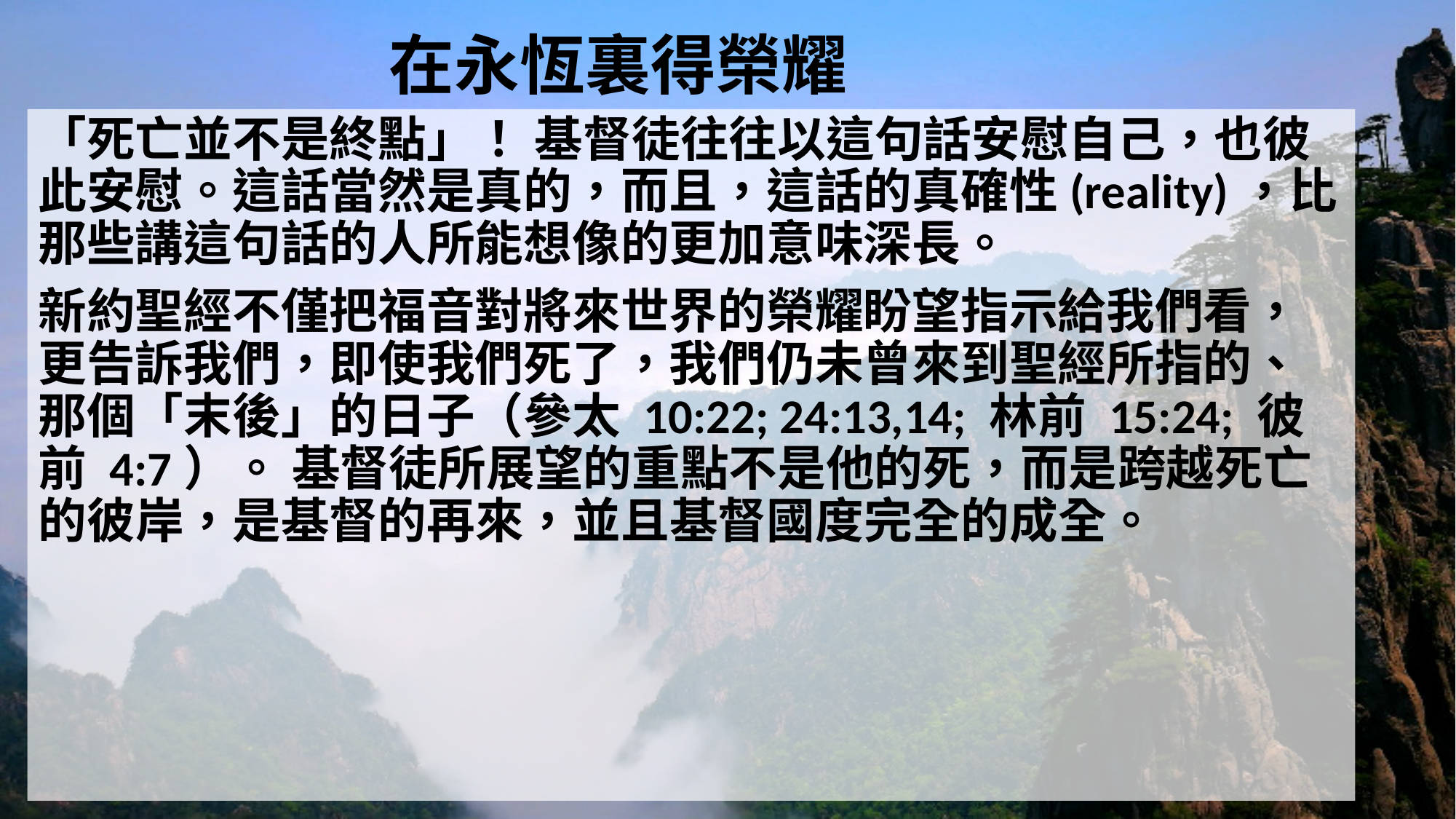

# 在永恆裏得榮耀
「死亡並不是終點」！ 基督徒往往以這句話安慰自己，也彼此安慰。這話當然是真的，而且，這話的真確性(reality)，比那些講這句話的人所能想像的更加意味深長。
新約聖經不僅把福音對將來世界的榮耀盼望指示給我們看，更告訴我們，即使我們死了，我們仍未曾來到聖經所指的、那個「末後」的日子（參太 10:22; 24:13,14; 林前 15:24; 彼前 4:7）。 基督徒所展望的重點不是他的死，而是跨越死亡的彼岸，是基督的再來，並且基督國度完全的成全。